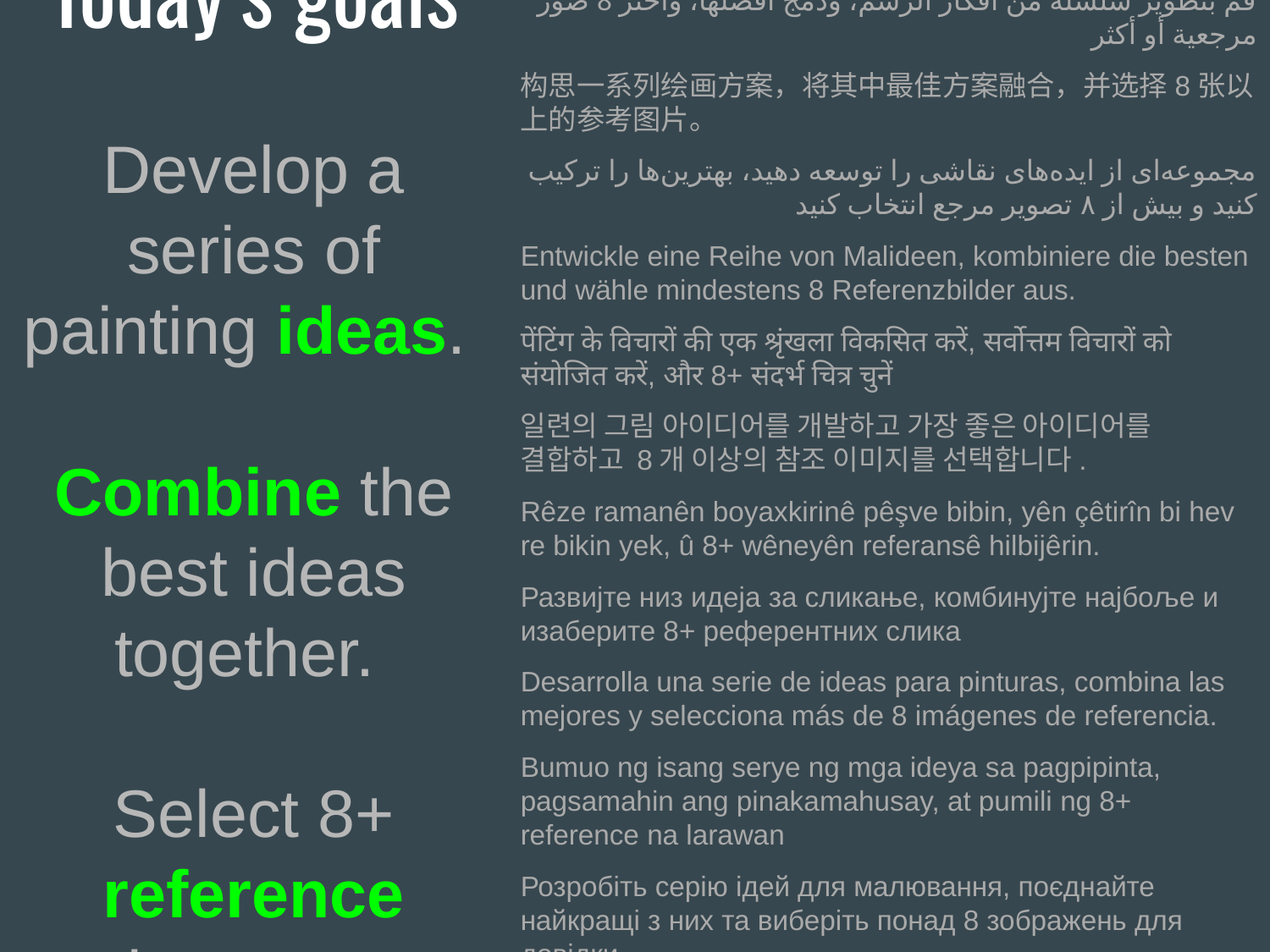

Today’s goals

Develop a series of painting ideas.

Combine the best ideas together.

Select 8+ reference images.
قم بتطوير سلسلة من أفكار الرسم، ودمج أفضلها، واختر 8 صور مرجعية أو أكثر
构思一系列绘画方案，将其中最佳方案融合，并选择8张以上的参考图片。
مجموعه‌ای از ایده‌های نقاشی را توسعه دهید، بهترین‌ها را ترکیب کنید و بیش از ۸ تصویر مرجع انتخاب کنید
Entwickle eine Reihe von Malideen, kombiniere die besten und wähle mindestens 8 Referenzbilder aus.
पेंटिंग के विचारों की एक श्रृंखला विकसित करें, सर्वोत्तम विचारों को संयोजित करें, और 8+ संदर्भ चित्र चुनें
일련의 그림 아이디어를 개발하고 가장 좋은 아이디어를 결합하고 8개 이상의 참조 이미지를 선택합니다.
Rêze ramanên boyaxkirinê pêşve bibin, yên çêtirîn bi hev re bikin yek, û 8+ wêneyên referansê hilbijêrin.
Развијте низ идеја за сликање, комбинујте најбоље и изаберите 8+ референтних слика
Desarrolla una serie de ideas para pinturas, combina las mejores y selecciona más de 8 imágenes de referencia.
Bumuo ng isang serye ng mga ideya sa pagpipinta, pagsamahin ang pinakamahusay, at pumili ng 8+ reference na larawan
Розробіть серію ідей для малювання, поєднайте найкращі з них та виберіть понад 8 зображень для довідки